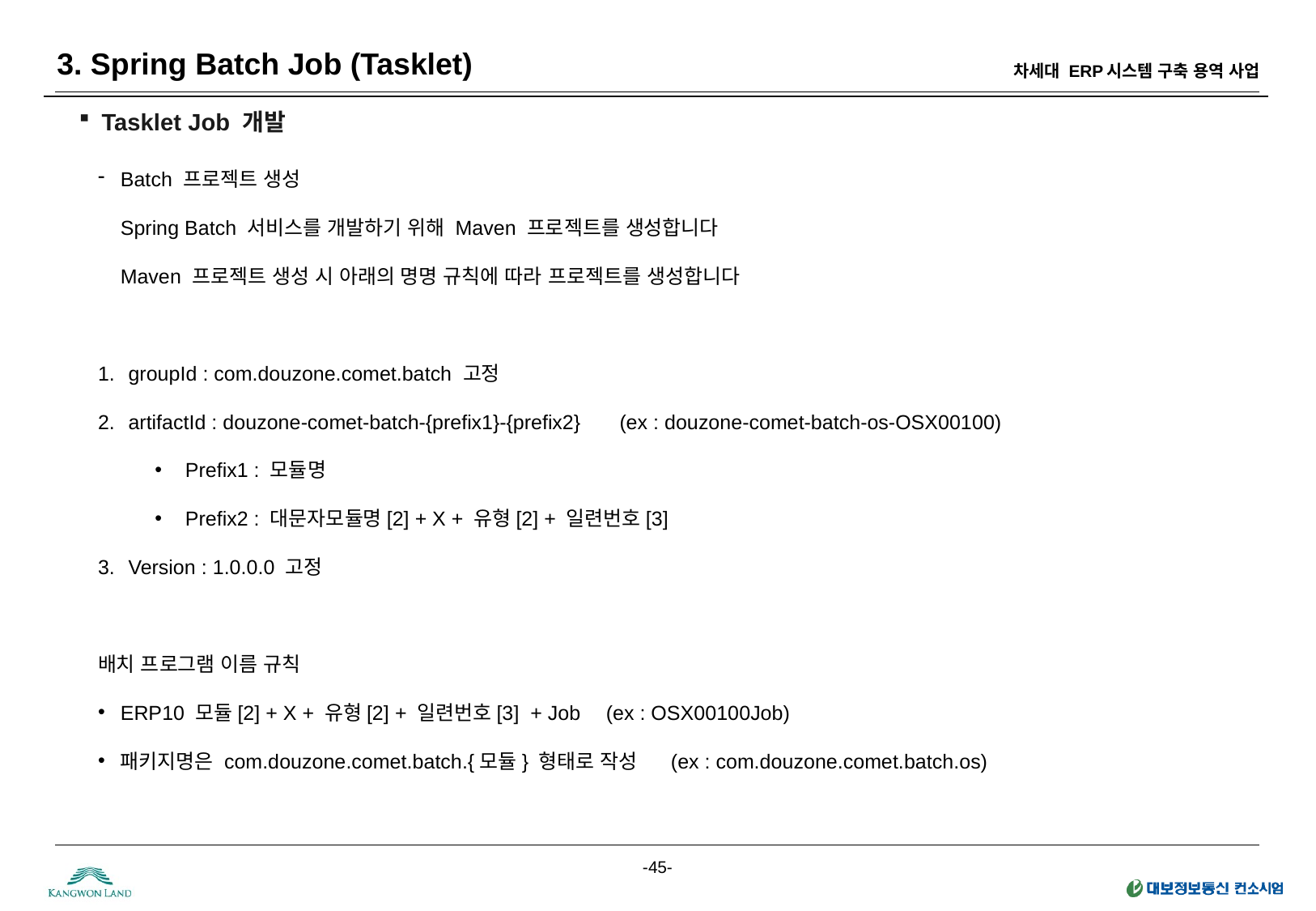

3. Spring Batch Job (Tasklet)
Tasklet Job 개발

Batch 프로젝트 생성
Spring Batch 서비스를 개발하기 위해 Maven 프로젝트를 생성합니다
Maven 프로젝트 생성 시 아래의 명명 규칙에 따라 프로젝트를 생성합니다

groupId : com.douzone.comet.batch 고정
artifactId : douzone-comet-batch-{prefix1}-{prefix2}	 (ex : douzone-comet-batch-os-OSX00100)
Prefix1 : 모듈명
Prefix2 : 대문자모듈명[2] + X + 유형[2] + 일련번호[3]
Version : 1.0.0.0 고정

배치 프로그램 이름 규칙
ERP10 모듈[2] + X + 유형[2] + 일련번호[3]  + Job	(ex : OSX00100Job)
패키지명은 com.douzone.comet.batch.{모듈} 형태로 작성     (ex : com.douzone.comet.batch.os)